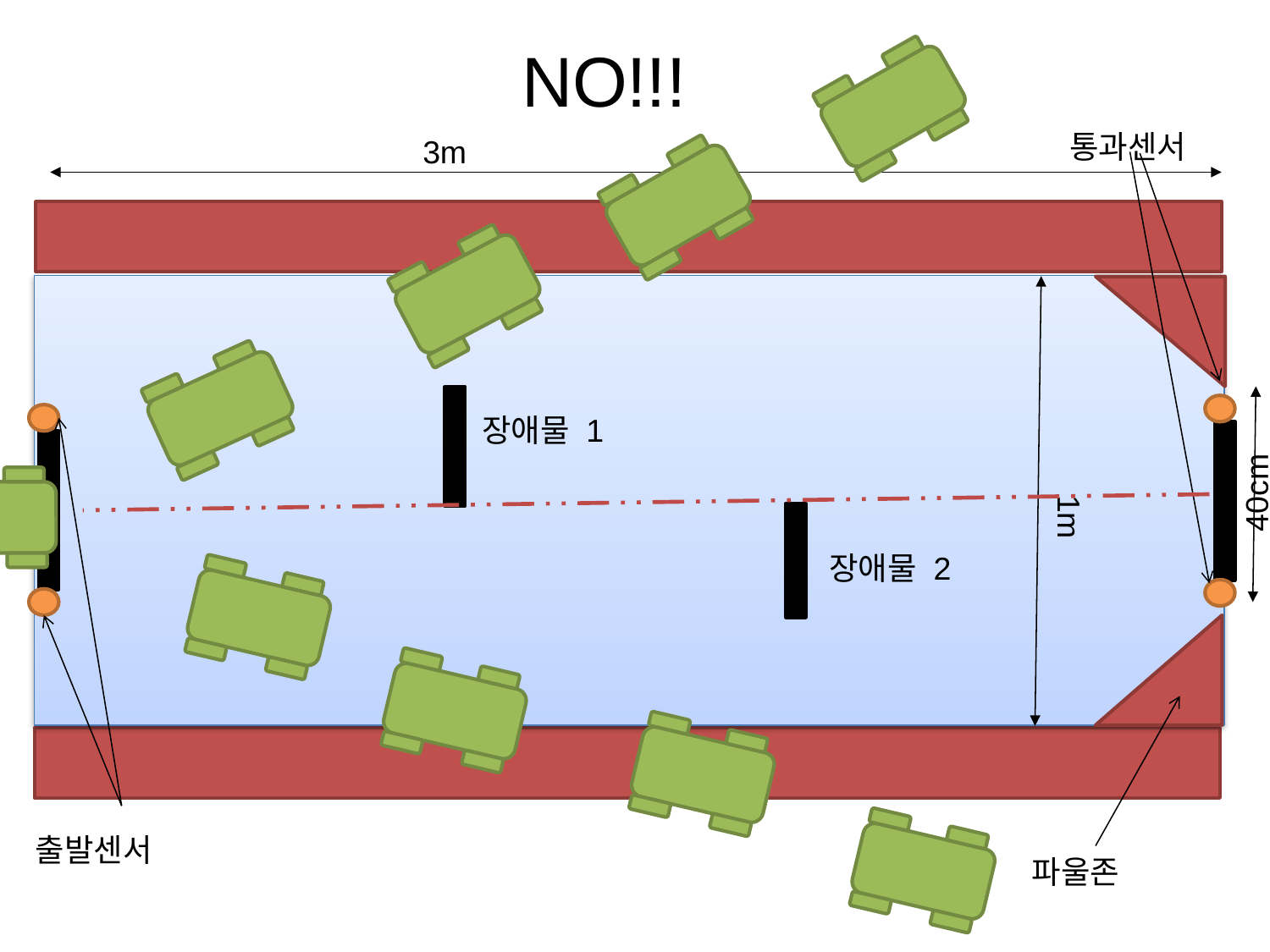

NO!!!

통과센서
3m

장애물 1

40cm

1m

장애물 2

출발센서
파울존